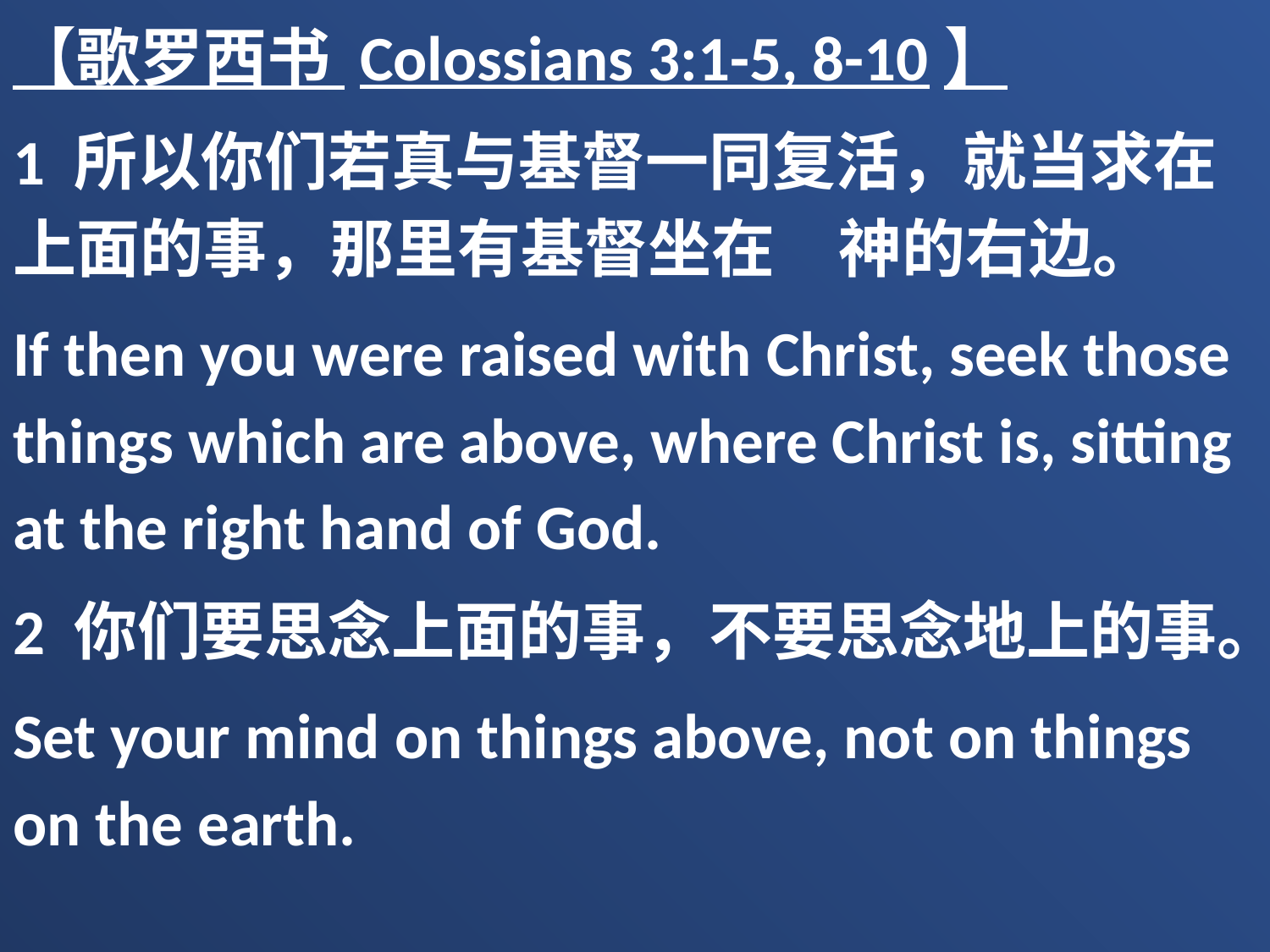

【歌罗西书 Colossians 3:1-5, 8-10】
1 所以你们若真与基督一同复活，就当求在上面的事，那里有基督坐在　神的右边。
If then you were raised with Christ, seek those things which are above, where Christ is, sitting at the right hand of God.
2 你们要思念上面的事，不要思念地上的事。
Set your mind on things above, not on things on the earth.